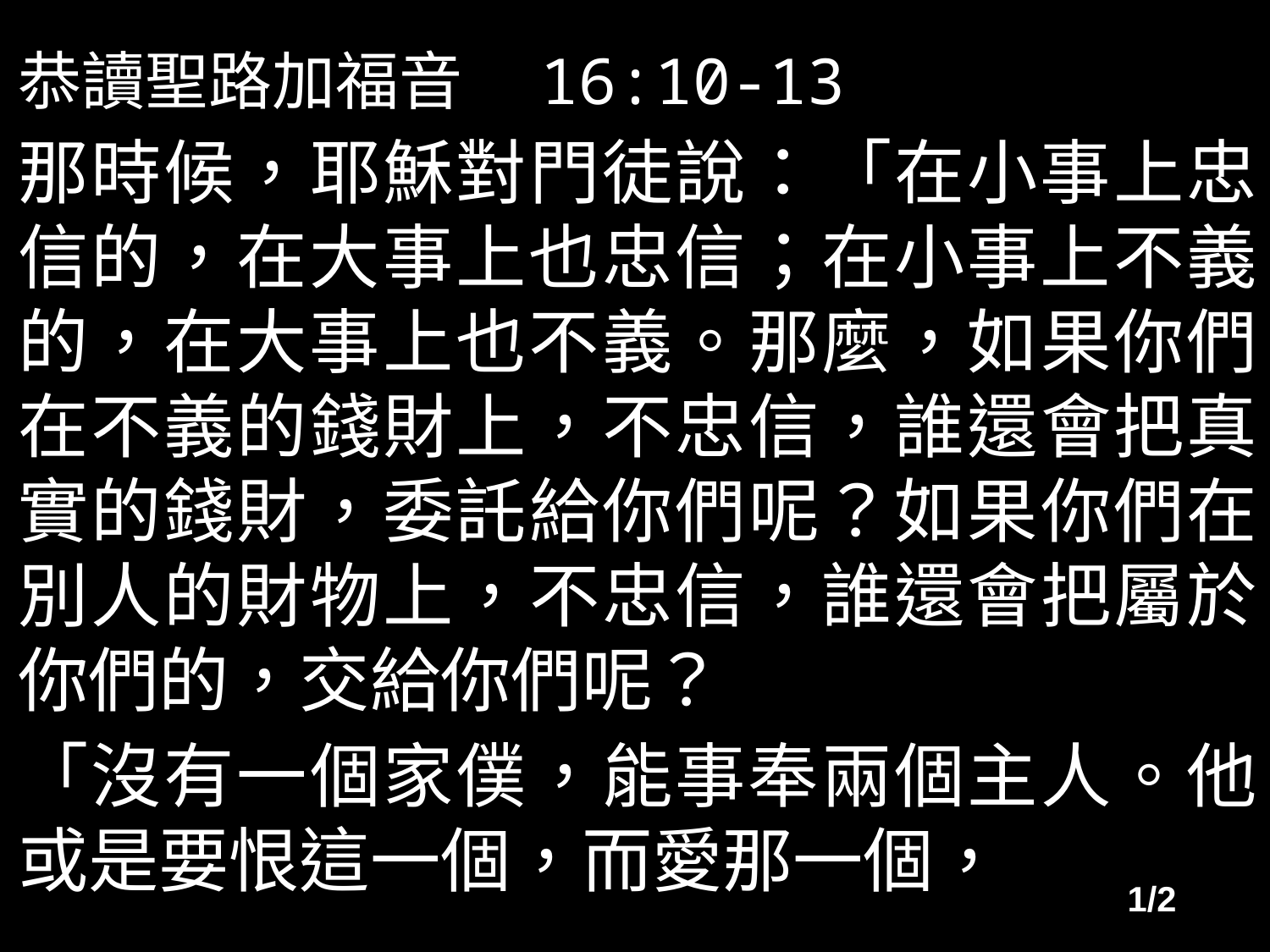

恭讀聖路加福音　16:10-13
那時候，耶穌對門徒說：「在小事上忠信的，在大事上也忠信；在小事上不義的，在大事上也不義。那麼，如果你們在不義的錢財上，不忠信，誰還會把真實的錢財，委託給你們呢？如果你們在別人的財物上，不忠信，誰還會把屬於你們的，交給你們呢？
「沒有一個家僕，能事奉兩個主人。他或是要恨這一個，而愛那一個，
1/2